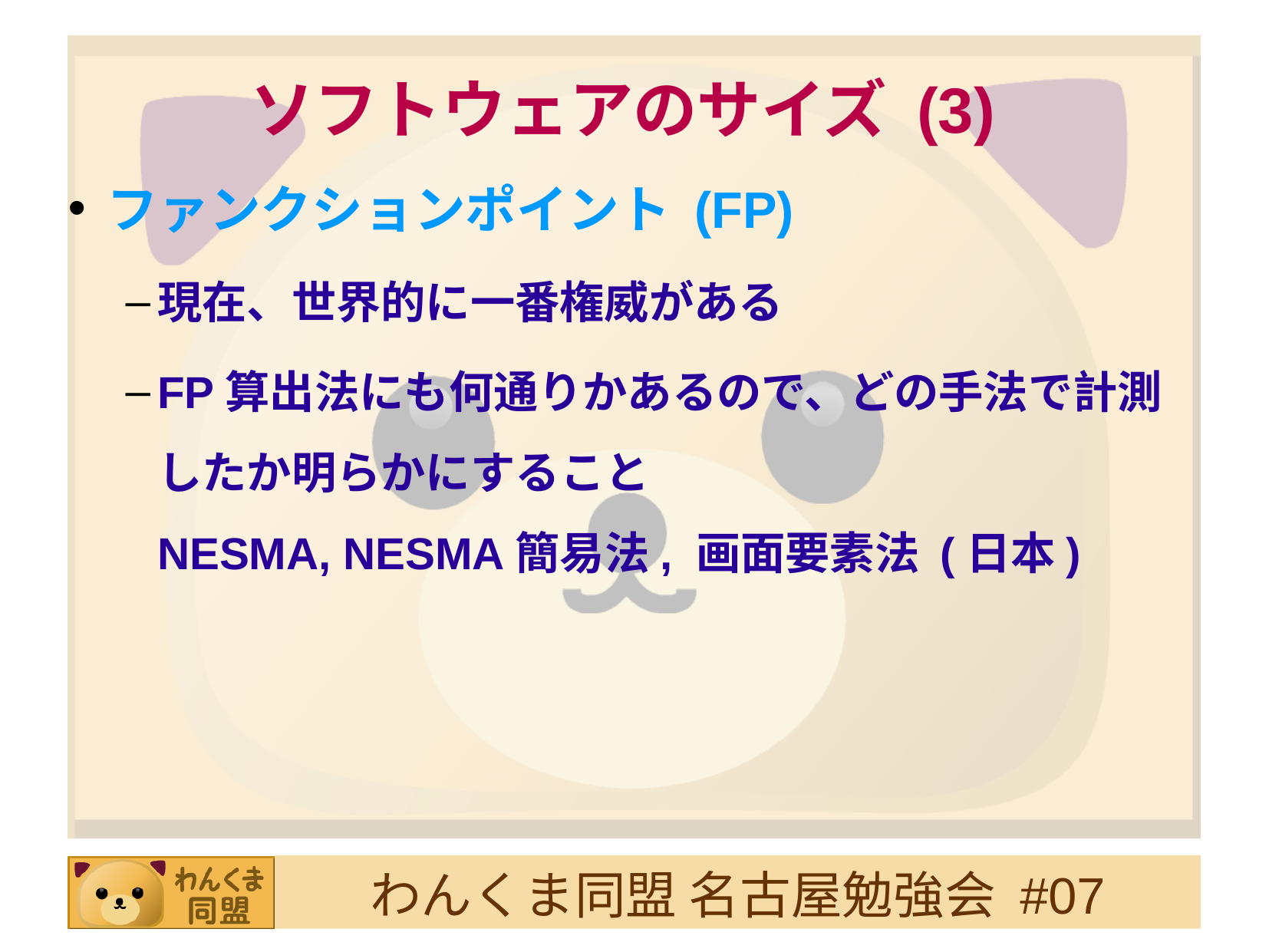

# ソフトウェアのサイズ (3)‏
ファンクションポイント (FP)‏
現在、世界的に一番権威がある
FP算出法にも何通りかあるので、どの手法で計測したか明らかにすること
NESMA, NESMA簡易法, 画面要素法 (日本)‏